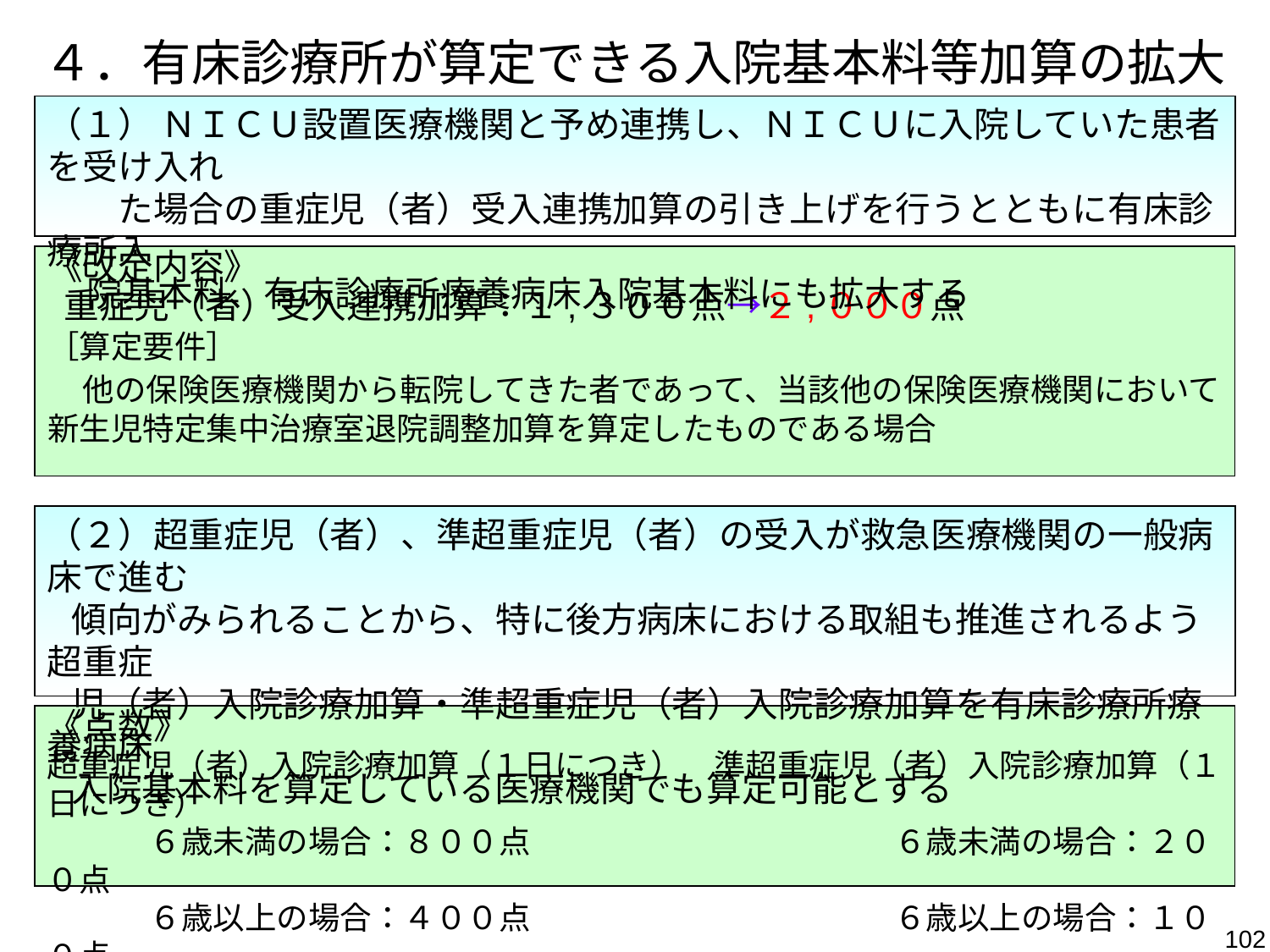

４．有床診療所が算定できる入院基本料等加算の拡大
（１） ＮＩＣＵ設置医療機関と予め連携し、ＮＩＣＵに入院していた患者を受け入れ
　　た場合の重症児（者）受入連携加算の引き上げを行うとともに有床診療所入
    院基本料、有床診療所療養病床入院基本料にも拡大する

《改定内容》
 重症児（者）受入連携加算：１,３００点→２,０００点
［算定要件］
　他の保険医療機関から転院してきた者であって、当該他の保険医療機関において新生児特定集中治療室退院調整加算を算定したものである場合
（２）超重症児（者）、準超重症児（者）の受入が救急医療機関の一般病床で進む
  傾向がみられることから、特に後方病床における取組も推進されるよう超重症
  児（者）入院診療加算・準超重症児（者）入院診療加算を有床診療所療養病床
  入院基本料を算定している医療機関でも算定可能とする
《点数》
超重症児（者）入院診療加算（１日につき）　準超重症児（者）入院診療加算（１日につき）
　　　 ６歳未満の場合：８００点　　　　 　　　　　　　 ６歳未満の場合：２００点
　　　 ６歳以上の場合：４００点　　　　 　　　　　　　 ６歳以上の場合：１００点

102